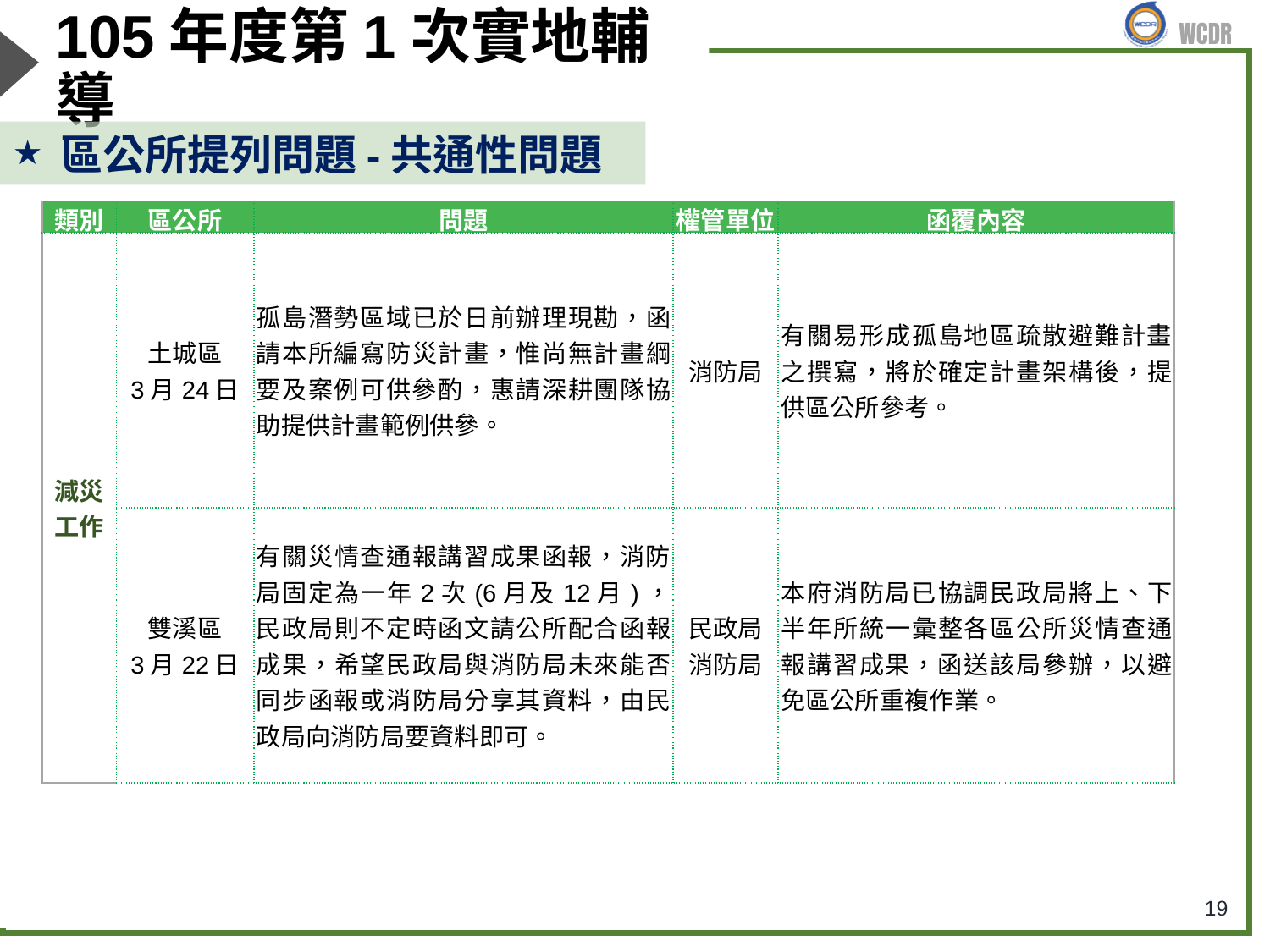

# 105年度第1次實地輔導
區公所提列問題-共通性問題
| 類別 | 區公所 | 問題 | 權管單位 | 函覆內容 |
| --- | --- | --- | --- | --- |
| 減災工作 | 土城區 3月24日 | 孤島潛勢區域已於日前辦理現勘，函請本所編寫防災計畫，惟尚無計畫綱要及案例可供參酌，惠請深耕團隊協助提供計畫範例供參。 | 消防局 | 有關易形成孤島地區疏散避難計畫之撰寫，將於確定計畫架構後，提供區公所參考。 |
|  | 雙溪區 3月22日 | 有關災情查通報講習成果函報，消防局固定為一年2次(6月及12月)，民政局則不定時函文請公所配合函報成果，希望民政局與消防局未來能否同步函報或消防局分享其資料，由民政局向消防局要資料即可。 | 民政局 消防局 | 本府消防局已協調民政局將上、下半年所統一彙整各區公所災情查通報講習成果，函送該局參辦，以避免區公所重複作業。 |
19